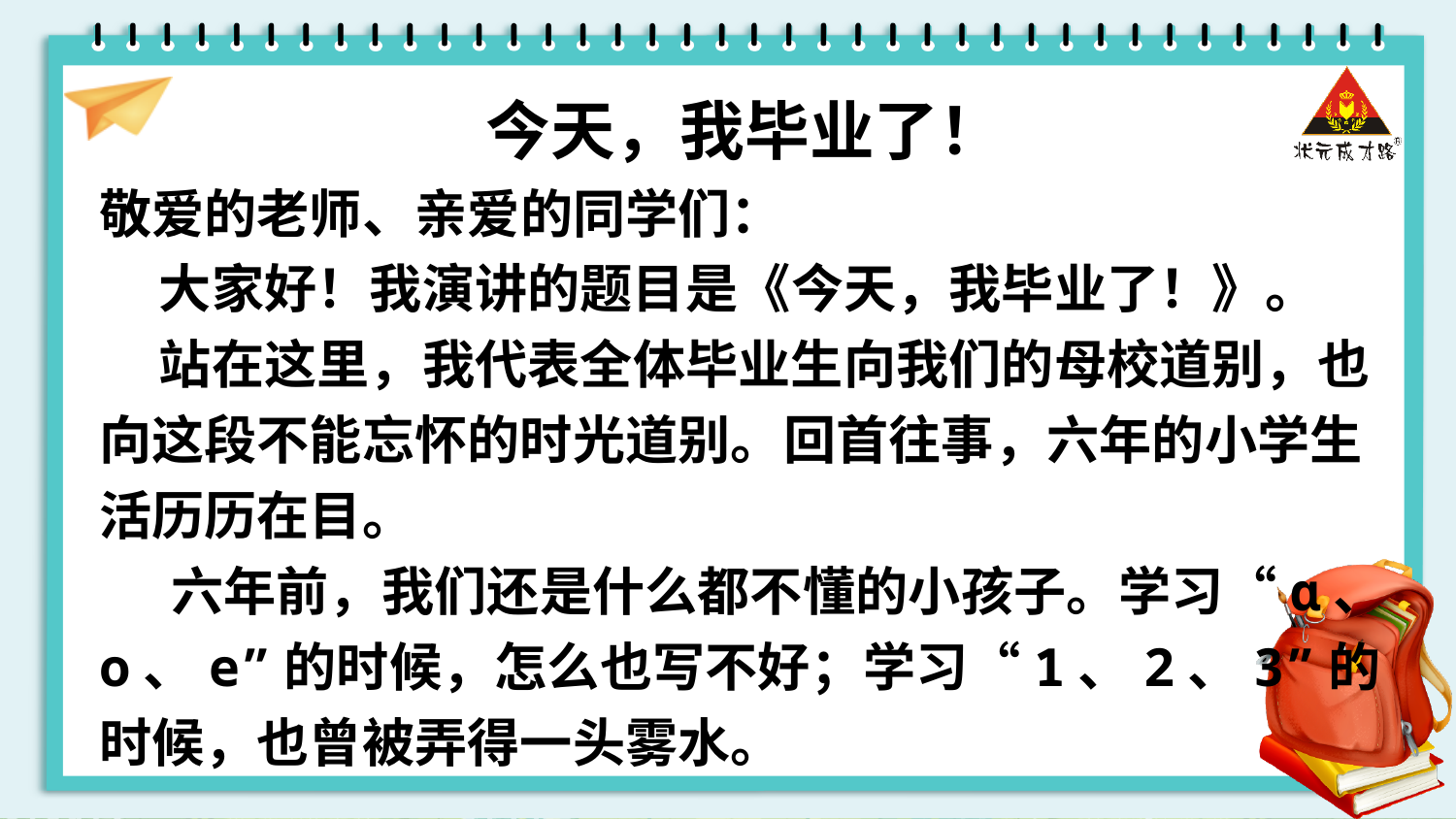

今天，我毕业了！
敬爱的老师、亲爱的同学们：
    大家好！我演讲的题目是《今天，我毕业了！》。
    站在这里，我代表全体毕业生向我们的母校道别，也向这段不能忘怀的时光道别。回首往事，六年的小学生活历历在目。
     六年前，我们还是什么都不懂的小孩子。学习“ɑ、o、e”的时候，怎么也写不好；学习“1、2、3”的时候，也曾被弄得一头雾水。